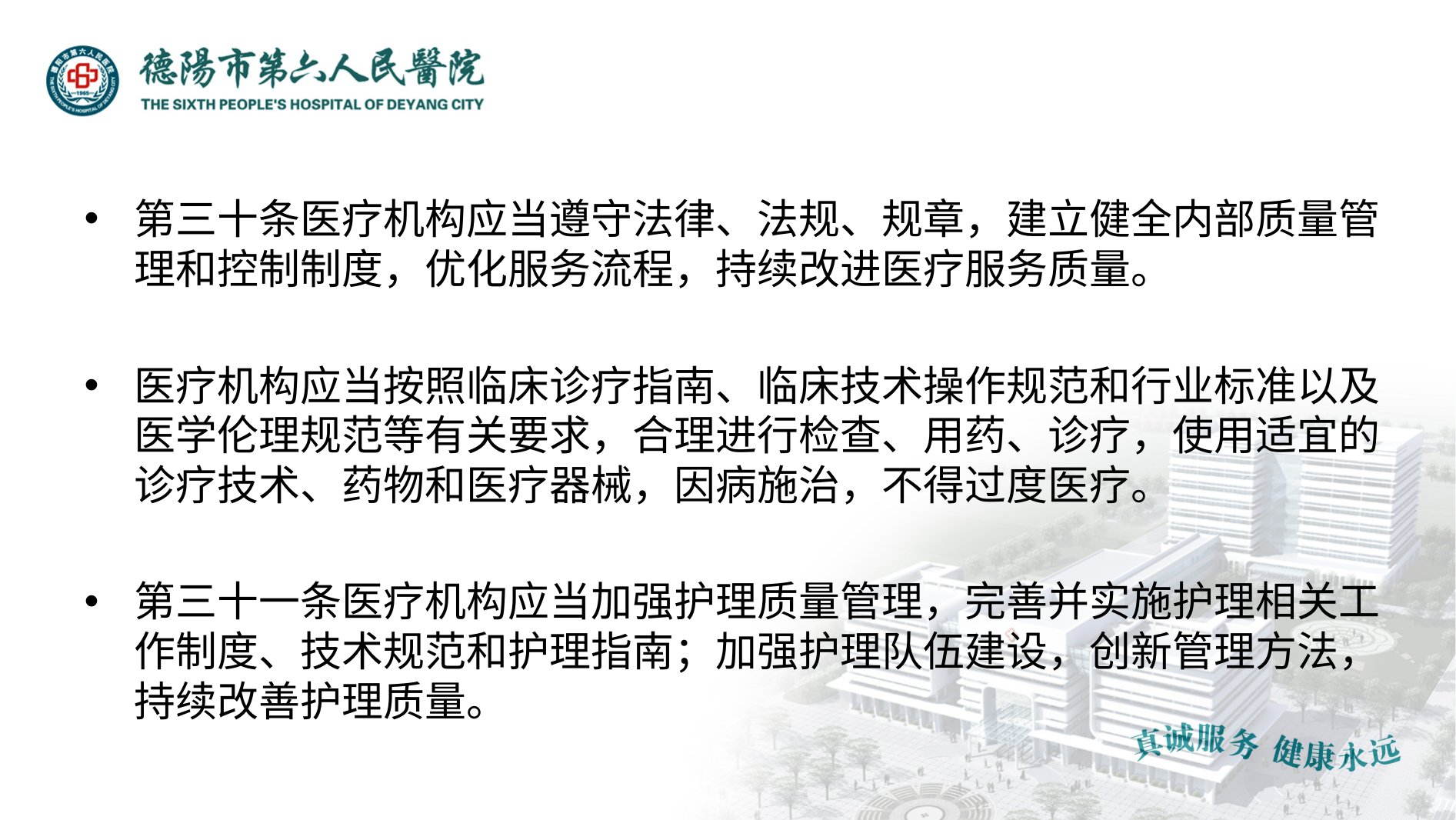

#
第三十条医疗机构应当遵守法律、法规、规章，建立健全内部质量管理和控制制度，优化服务流程，持续改进医疗服务质量。

医疗机构应当按照临床诊疗指南、临床技术操作规范和行业标准以及医学伦理规范等有关要求，合理进行检查、用药、诊疗，使用适宜的诊疗技术、药物和医疗器械，因病施治，不得过度医疗。

第三十一条医疗机构应当加强护理质量管理，完善并实施护理相关工作制度、技术规范和护理指南；加强护理队伍建设，创新管理方法，持续改善护理质量。